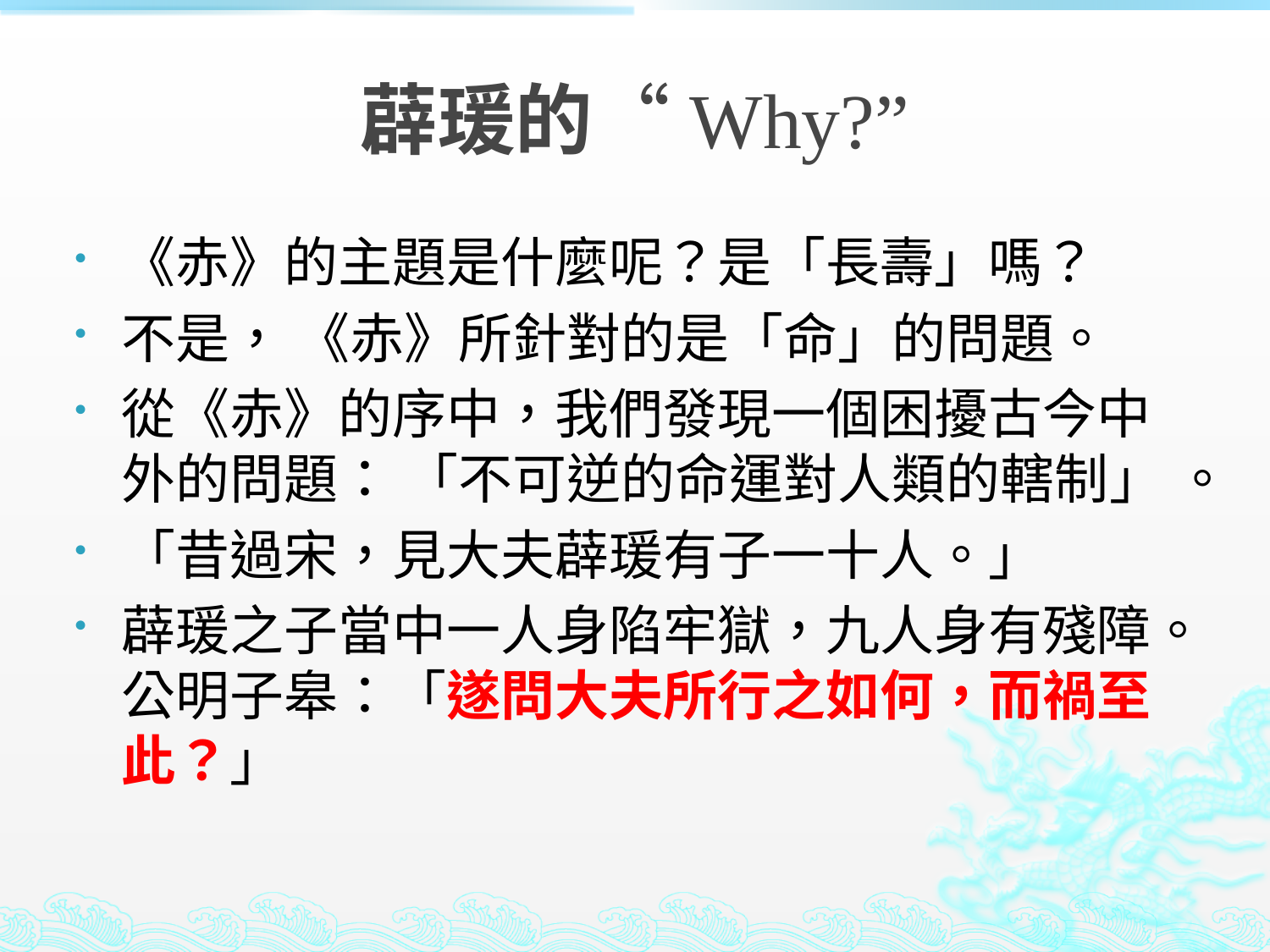

# 薜瑗的“Why?”
《赤》的主題是什麼呢？是「長壽」嗎？
不是， 《赤》所針對的是「命」的問題。
從《赤》的序中，我們發現一個困擾古今中外的問題： 「不可逆的命運對人類的轄制」 。
「昔過宋，見大夫薜瑗有子一十人。」
薜瑗之子當中一人身陷牢獄，九人身有殘障。公明子皋：「遂問大夫所行之如何，而禍至此？」